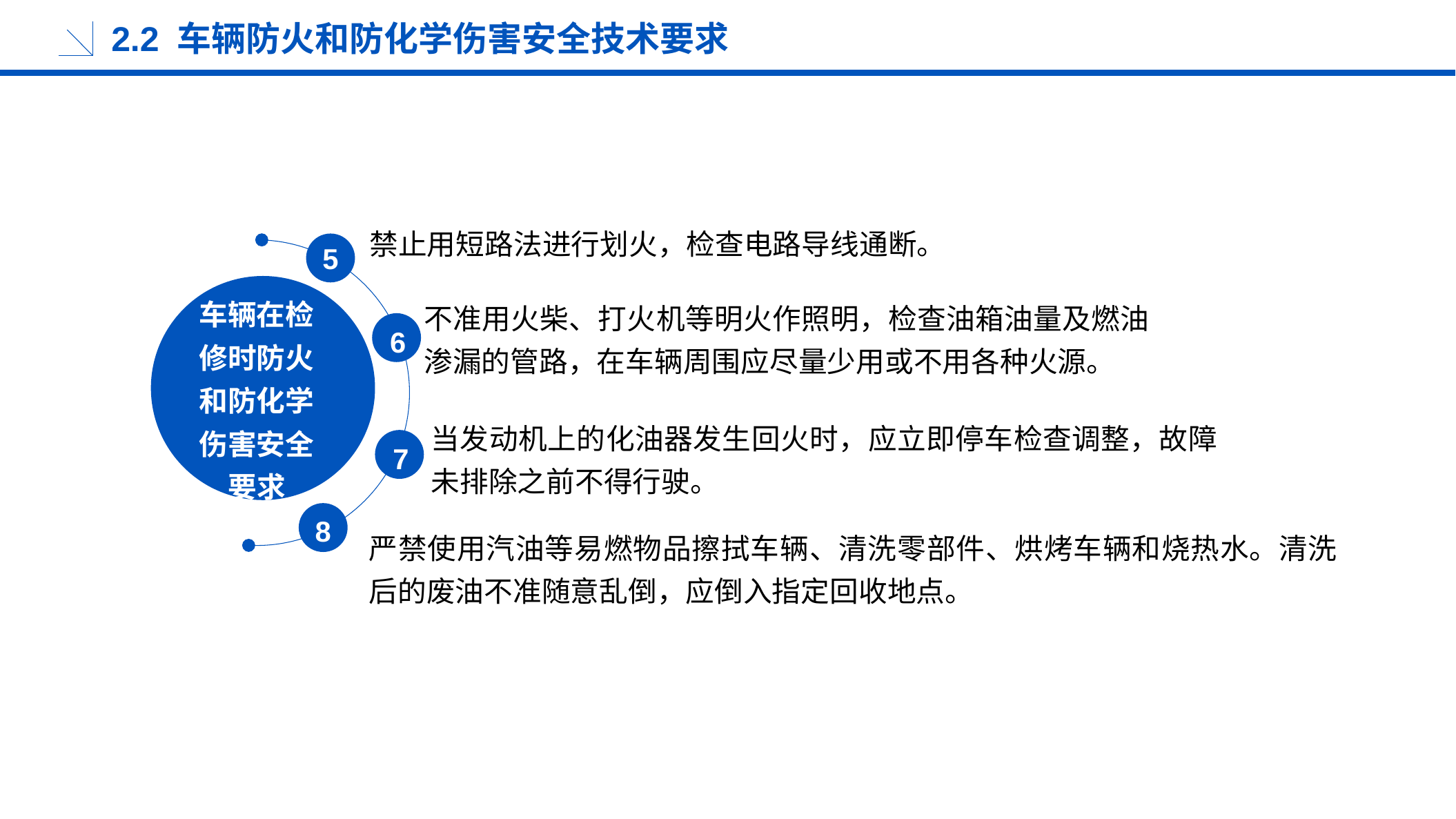

2.2 车辆防火和防化学伤害安全技术要求
禁止用短路法进行划火，检查电路导线通断。

5

不准用火柴、打火机等明火作照明，检查油箱油量及燃油渗漏的管路，在车辆周围应尽量少用或不用各种火源。
车辆在检修时防火和防化学伤害安全要求

6
当发动机上的化油器发生回火时，应立即停车检查调整，故障未排除之前不得行驶。

7

8
严禁使用汽油等易燃物品擦拭车辆、清洗零部件、烘烤车辆和烧热水。清洗后的废油不准随意乱倒，应倒入指定回收地点。